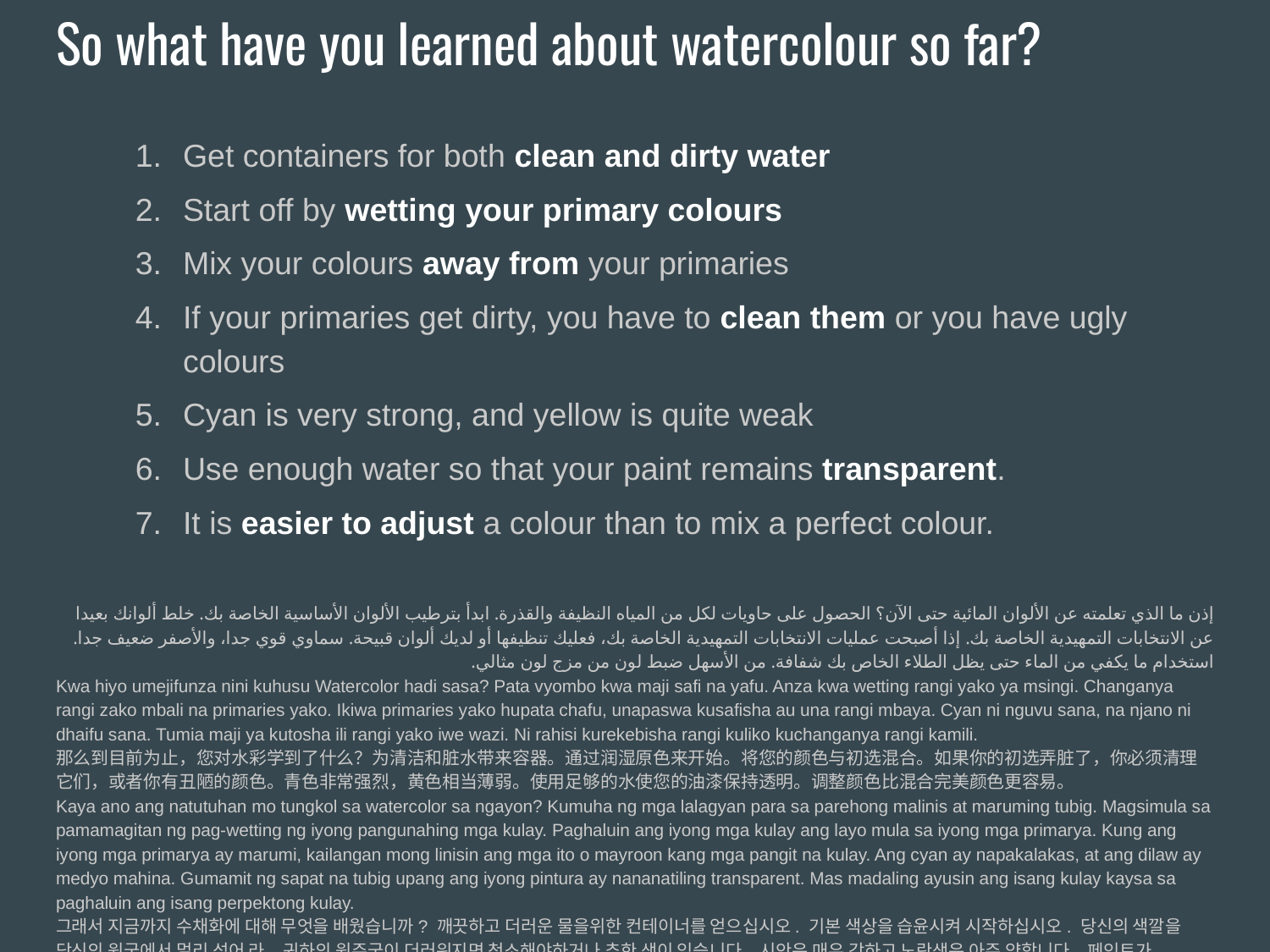

So what have you learned about watercolour so far?

Get containers for both clean and dirty water
Start off by wetting your primary colours
Mix your colours away from your primaries
If your primaries get dirty, you have to clean them or you have ugly colours
Cyan is very strong, and yellow is quite weak
Use enough water so that your paint remains transparent.
It is easier to adjust a colour than to mix a perfect colour.

إذن ما الذي تعلمته عن الألوان المائية حتى الآن؟ الحصول على حاويات لكل من المياه النظيفة والقذرة. ابدأ بترطيب الألوان الأساسية الخاصة بك. خلط ألوانك بعيدا عن الانتخابات التمهيدية الخاصة بك. إذا أصبحت عمليات الانتخابات التمهيدية الخاصة بك، فعليك تنظيفها أو لديك ألوان قبيحة. سماوي قوي جدا، والأصفر ضعيف جدا. استخدام ما يكفي من الماء حتى يظل الطلاء الخاص بك شفافة. من الأسهل ضبط لون من مزج لون مثالي.
Kwa hiyo umejifunza nini kuhusu Watercolor hadi sasa? Pata vyombo kwa maji safi na yafu. Anza kwa wetting rangi yako ya msingi. Changanya rangi zako mbali na primaries yako. Ikiwa primaries yako hupata chafu, unapaswa kusafisha au una rangi mbaya. Cyan ni nguvu sana, na njano ni dhaifu sana. Tumia maji ya kutosha ili rangi yako iwe wazi. Ni rahisi kurekebisha rangi kuliko kuchanganya rangi kamili.
那么到目前为止，您对水彩学到了什么？为清洁和脏水带来容器。通过润湿原色来开始。将您的颜色与初选混合。如果你的初选弄脏了，你必须清理它们，或者你有丑陋的颜色。青色非常强烈，黄色相当薄弱。使用足够的水使您的油漆保持透明。调整颜色比混合完美颜色更容易。
Kaya ano ang natutuhan mo tungkol sa watercolor sa ngayon? Kumuha ng mga lalagyan para sa parehong malinis at maruming tubig. Magsimula sa pamamagitan ng pag-wetting ng iyong pangunahing mga kulay. Paghaluin ang iyong mga kulay ang layo mula sa iyong mga primarya. Kung ang iyong mga primarya ay marumi, kailangan mong linisin ang mga ito o mayroon kang mga pangit na kulay. Ang cyan ay napakalakas, at ang dilaw ay medyo mahina. Gumamit ng sapat na tubig upang ang iyong pintura ay nananatiling transparent. Mas madaling ayusin ang isang kulay kaysa sa paghaluin ang isang perpektong kulay.
그래서 지금까지 수채화에 대해 무엇을 배웠습니까? 깨끗하고 더러운 물을위한 컨테이너를 얻으십시오. 기본 색상을 습윤시켜 시작하십시오. 당신의 색깔을 당신의 원국에서 멀리 섞어 라. 귀하의 원주국이 더러워지면 청소해야하거나 추한 색이 있습니다. 시안은 매우 강하고 노란색은 아주 약합니다. 페인트가 투명하게 유지되도록 충분한 물을 사용하십시오. 완벽한 색상을 혼합하는 것보다 색상을 조정하는 것이 더 쉽습니다.